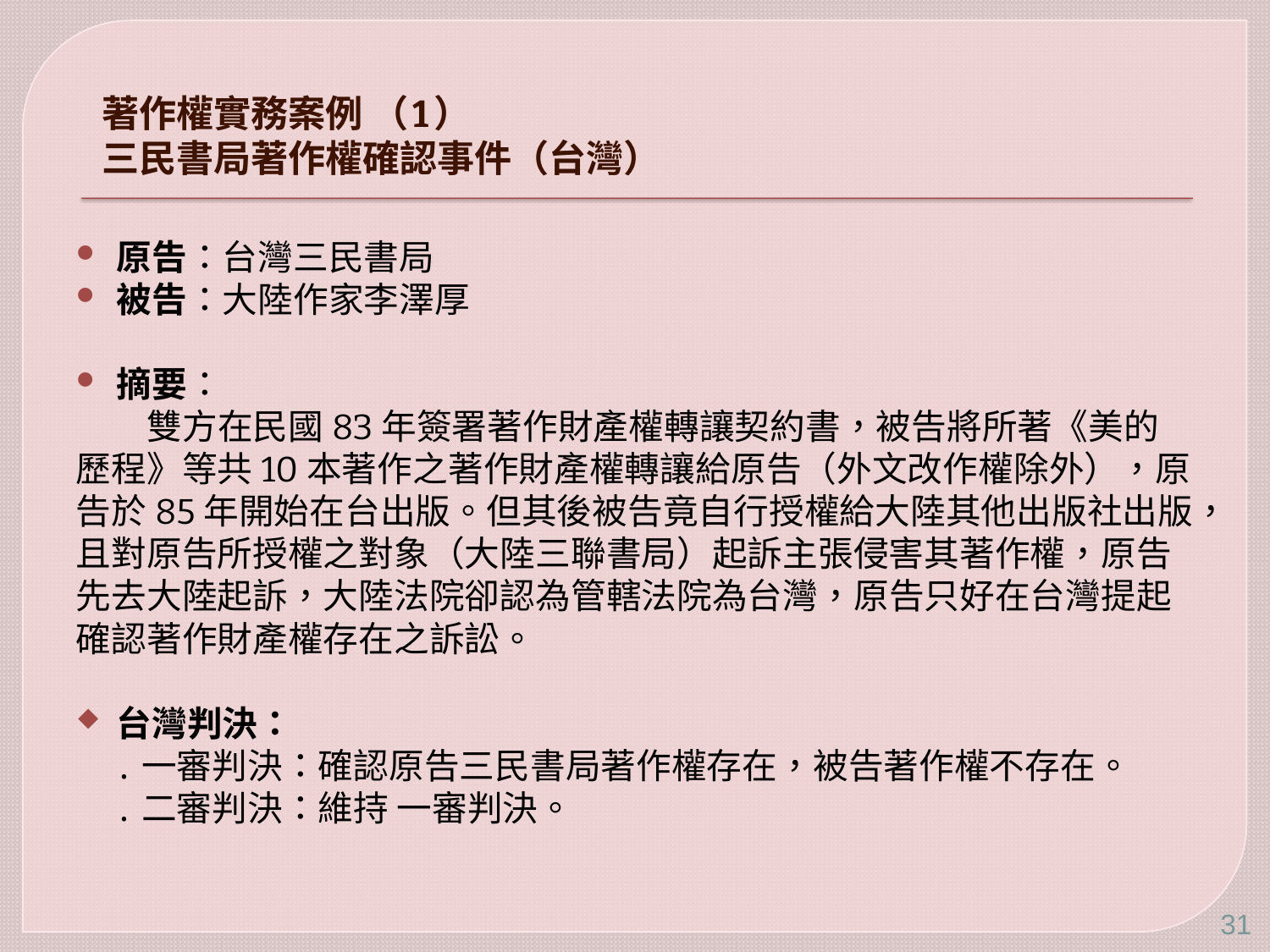

# 著作權實務案例 （1） 三民書局著作權確認事件（台灣）
原告：台灣三民書局
被告：大陸作家李澤厚

摘要：
        雙方在民國83年簽署著作財產權轉讓契約書，被告將所著《美的歷程》等共10本著作之著作財產權轉讓給原告（外文改作權除外），原告於85年開始在台出版。但其後被告竟自行授權給大陸其他出版社出版，且對原告所授權之對象（大陸三聯書局）起訴主張侵害其著作權，原告先去大陸起訴，大陸法院卻認為管轄法院為台灣，原告只好在台灣提起確認著作財產權存在之訴訟。

台灣判決：
     ․一審判決：確認原告三民書局著作權存在，被告著作權不存在。
     ․二審判決：維持 一審判決。

31